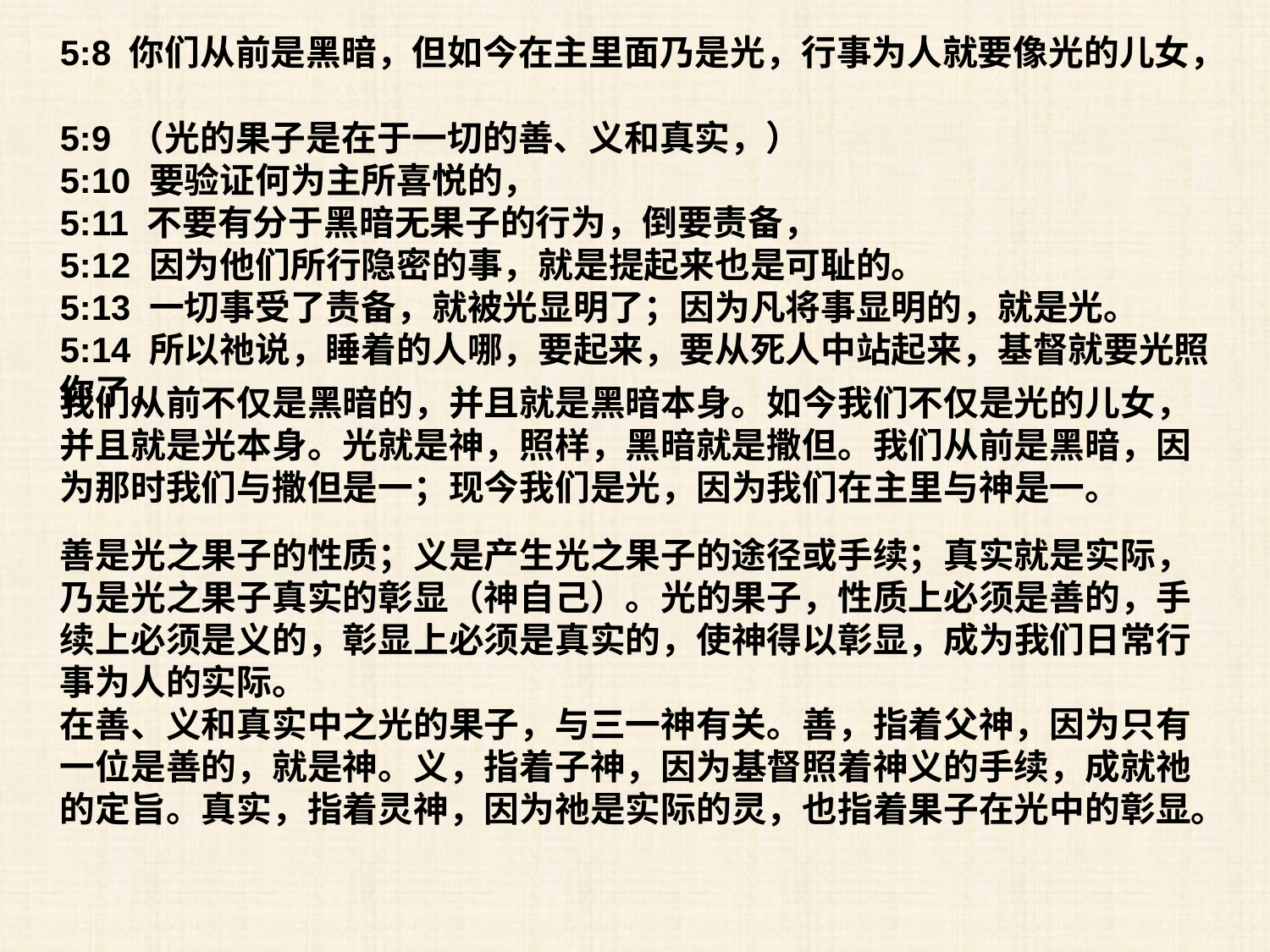

5:8 你们从前是黑暗，但如今在主里面乃是光，行事为人就要像光的儿女，
5:9 （光的果子是在于一切的善、义和真实，）
5:10 要验证何为主所喜悦的，
5:11 不要有分于黑暗无果子的行为，倒要责备，
5:12 因为他们所行隐密的事，就是提起来也是可耻的。
5:13 一切事受了责备，就被光显明了；因为凡将事显明的，就是光。
5:14 所以祂说，睡着的人哪，要起来，要从死人中站起来，基督就要光照你了。
我们从前不仅是黑暗的，并且就是黑暗本身。如今我们不仅是光的儿女，并且就是光本身。光就是神，照样，黑暗就是撒但。我们从前是黑暗，因为那时我们与撒但是一；现今我们是光，因为我们在主里与神是一。
善是光之果子的性质；义是产生光之果子的途径或手续；真实就是实际，乃是光之果子真实的彰显（神自己）。光的果子，性质上必须是善的，手续上必须是义的，彰显上必须是真实的，使神得以彰显，成为我们日常行事为人的实际。
在善、义和真实中之光的果子，与三一神有关。善，指着父神，因为只有一位是善的，就是神。义，指着子神，因为基督照着神义的手续，成就祂的定旨。真实，指着灵神，因为祂是实际的灵，也指着果子在光中的彰显。